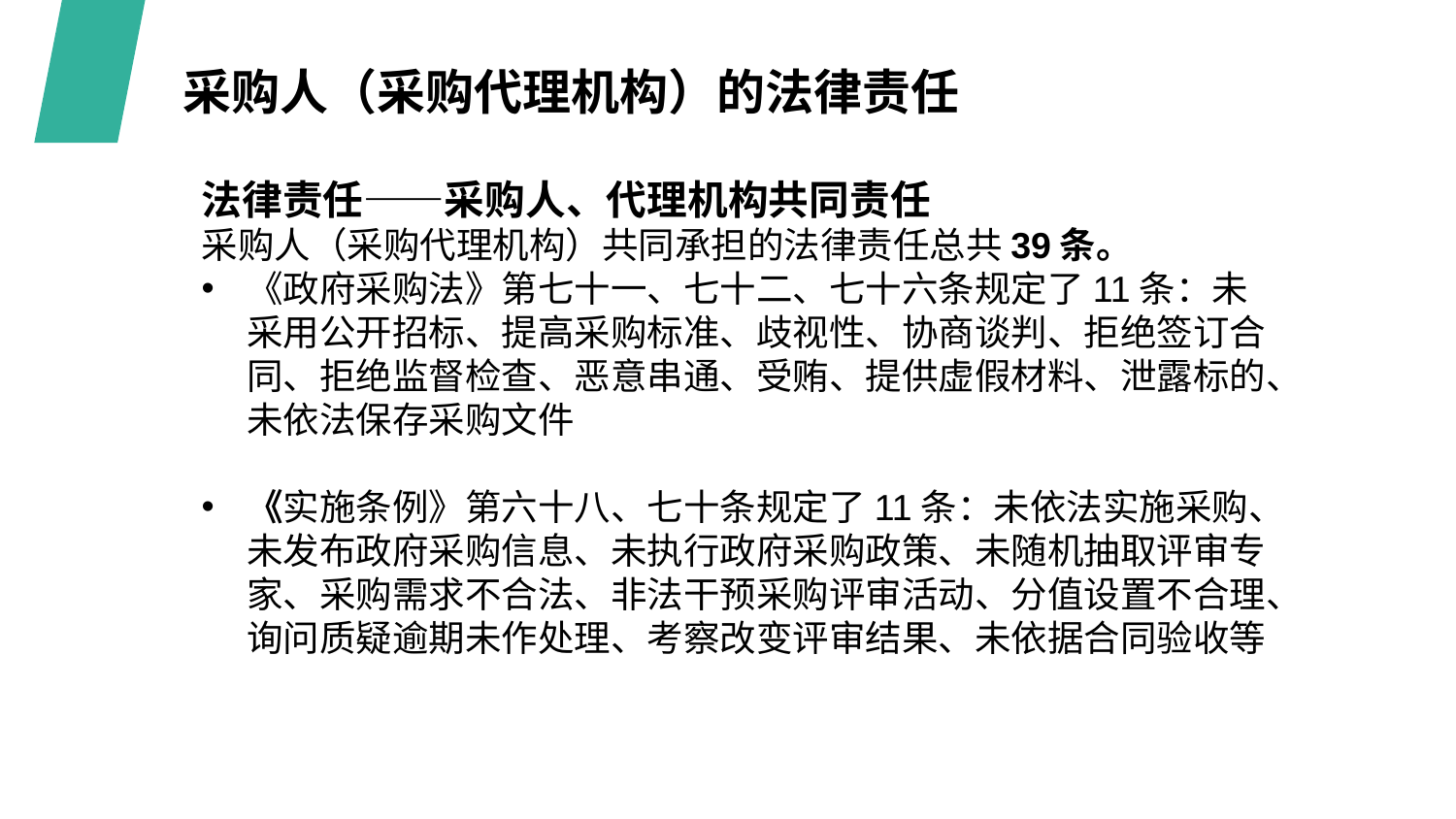

采购人（采购代理机构）的法律责任
法律责任——采购人、代理机构共同责任
采购人（采购代理机构）共同承担的法律责任总共39条。
《政府采购法》第七十一、七十二、七十六条规定了11条：未采用公开招标、提高采购标准、歧视性、协商谈判、拒绝签订合同、拒绝监督检查、恶意串通、受贿、提供虚假材料、泄露标的、未依法保存采购文件

《实施条例》第六十八、七十条规定了11条：未依法实施采购、未发布政府采购信息、未执行政府采购政策、未随机抽取评审专家、采购需求不合法、非法干预采购评审活动、分值设置不合理、询问质疑逾期未作处理、考察改变评审结果、未依据合同验收等